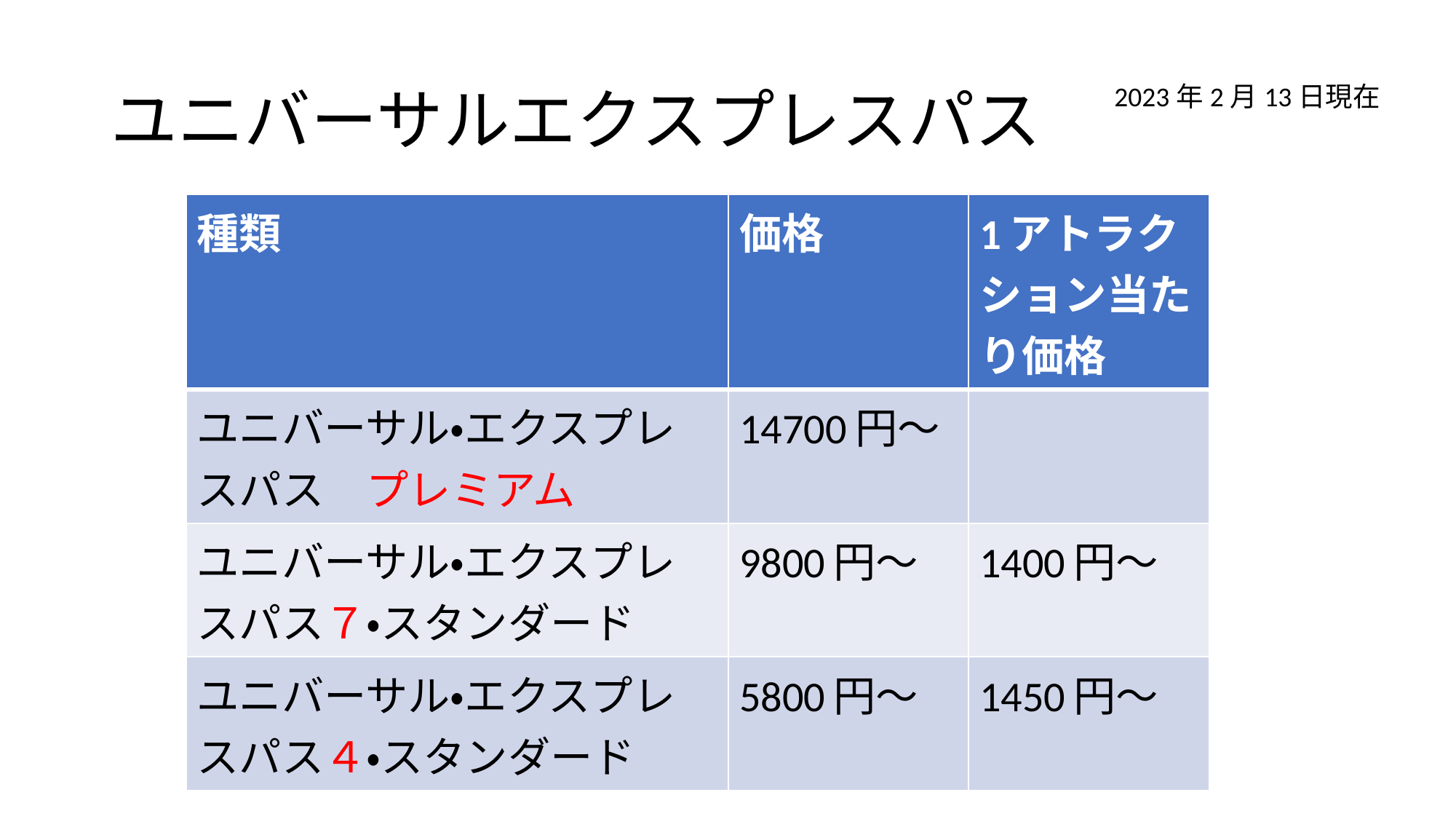

# ユニバーサルエクスプレスパス
2023年2月13日現在
| 種類 | 価格 | 1アトラクション当たり価格 |
| --- | --- | --- |
| ユニバーサル・エクスプレスパス　プレミアム | 14700円～ |  |
| ユニバーサル・エクスプレスパス７・スタンダード | 9800円～ | 1400円～ |
| ユニバーサル・エクスプレスパス４・スタンダード | 5800円～ | 1450円～ |